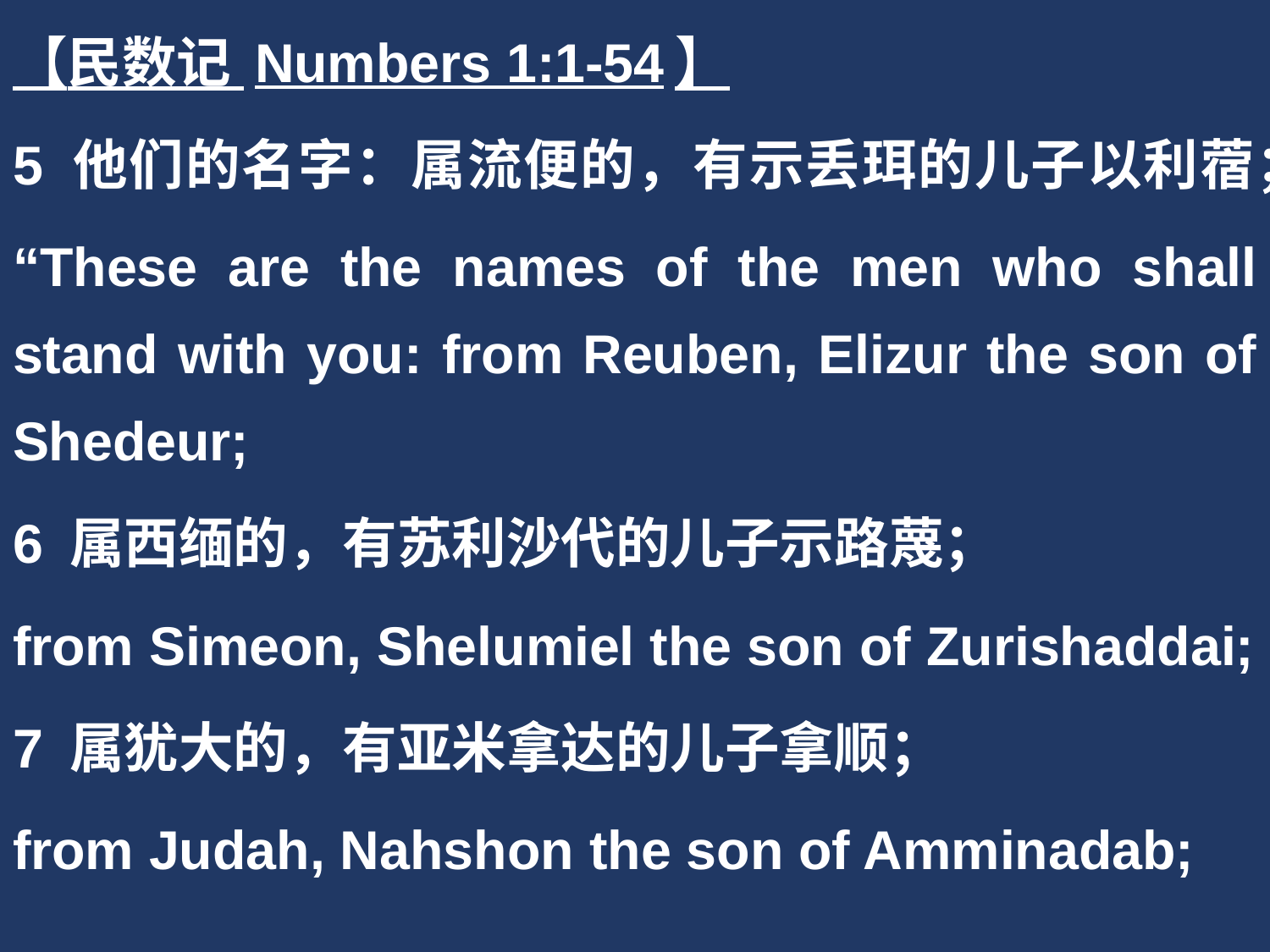

【民数记 Numbers 1:1-54】
5 他们的名字：属流便的，有示丢珥的儿子以利蓿；
“These are the names of the men who shall stand with you: from Reuben, Elizur the son of Shedeur;
6 属西缅的，有苏利沙代的儿子示路蔑；
from Simeon, Shelumiel the son of Zurishaddai;
7 属犹大的，有亚米拿达的儿子拿顺；
from Judah, Nahshon the son of Amminadab;